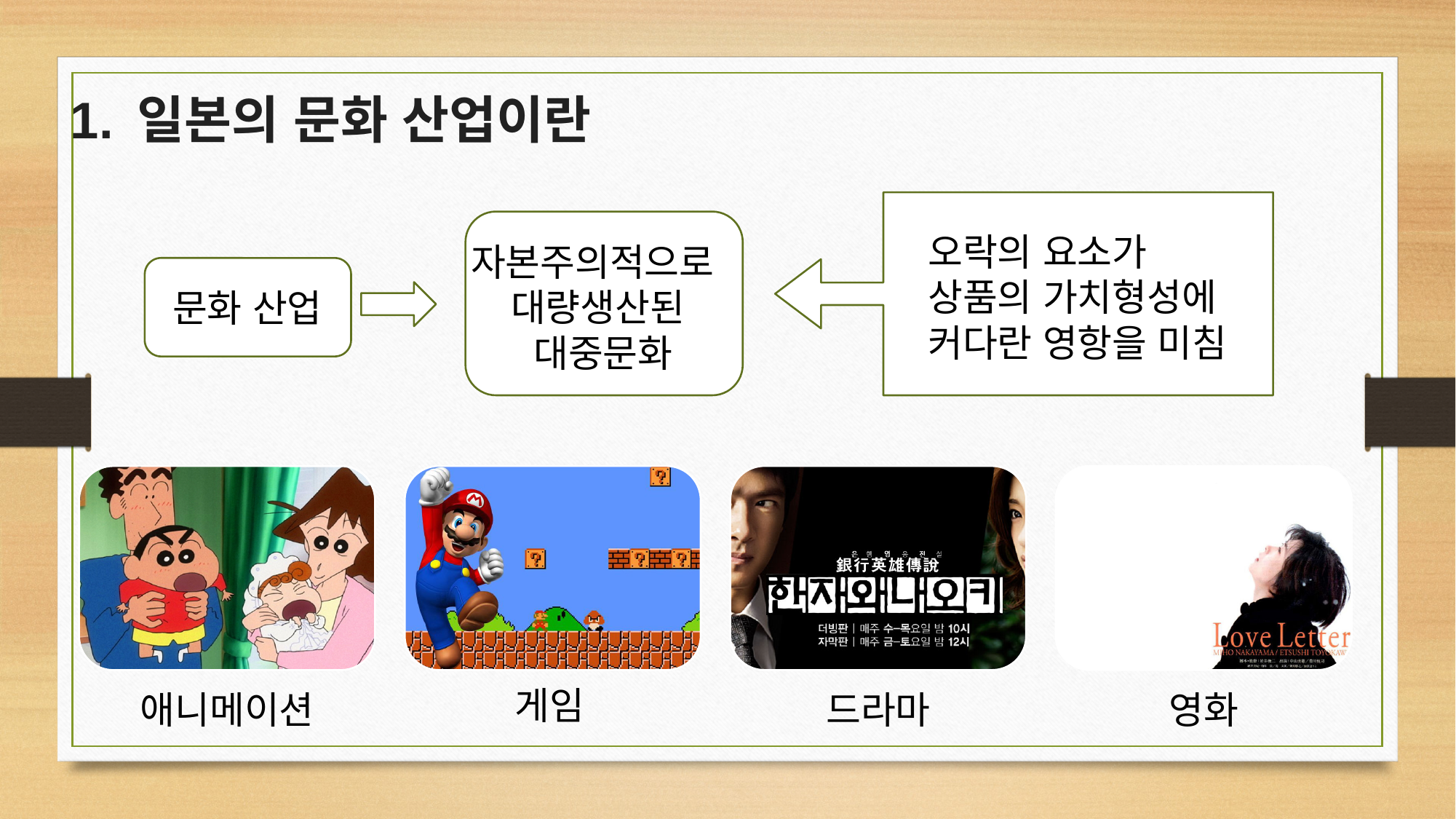

1. 일본의 문화 산업이란

오락의 요소가
상품의 가치형성에
커다란 영항을 미침

자본주의적으로
대량생산된
 대중문화

 문화 산업

애니메이션
게임
드라마
영화